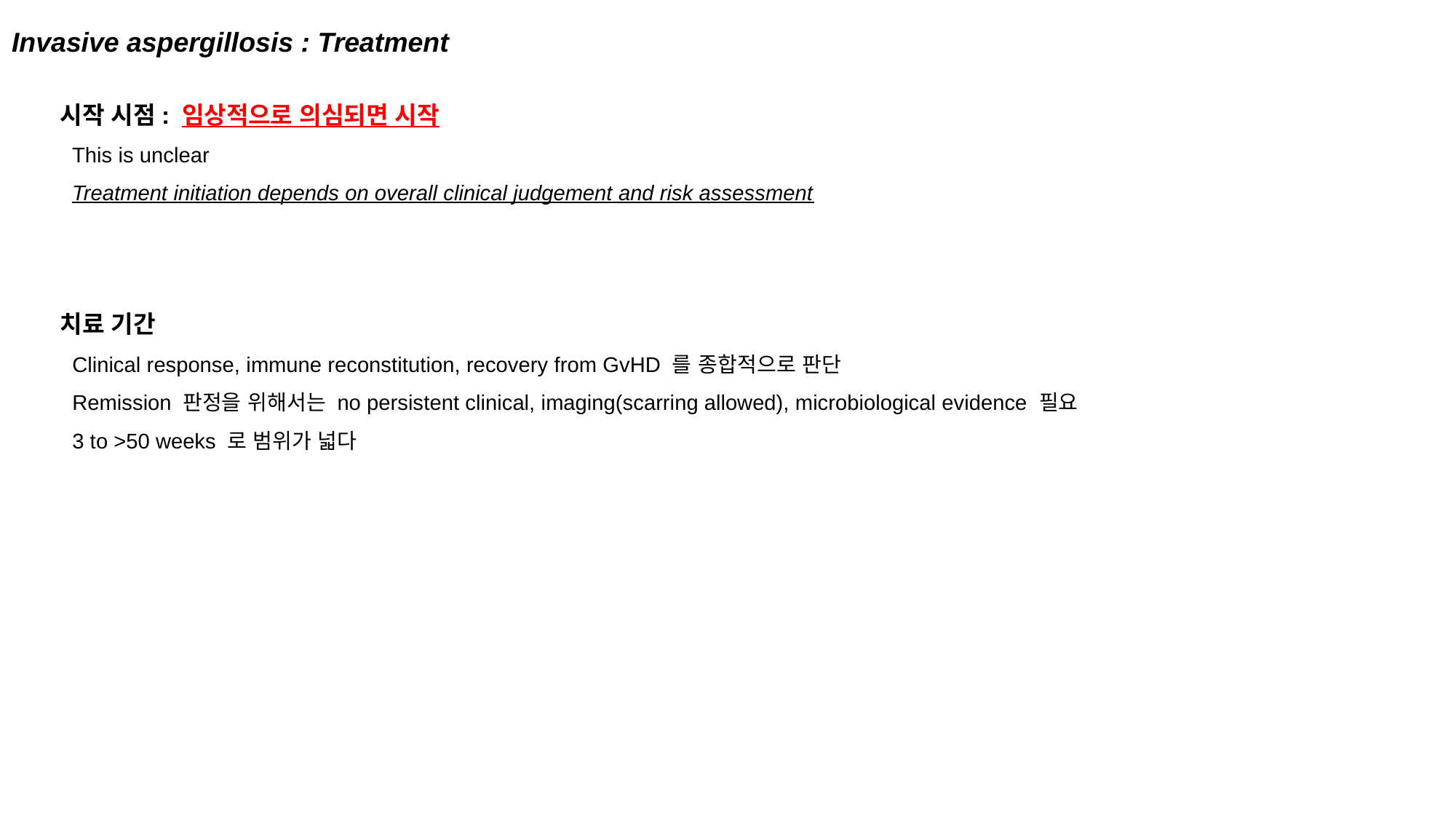

Invasive aspergillosis : Treatment
시작 시점: 임상적으로 의심되면 시작
  This is unclear
  Treatment initiation depends on overall clinical judgement and risk assessment

치료 기간
  Clinical response, immune reconstitution, recovery from GvHD 를 종합적으로 판단
  Remission 판정을 위해서는 no persistent clinical, imaging(scarring allowed), microbiological evidence 필요
  3 to >50 weeks 로 범위가 넓다